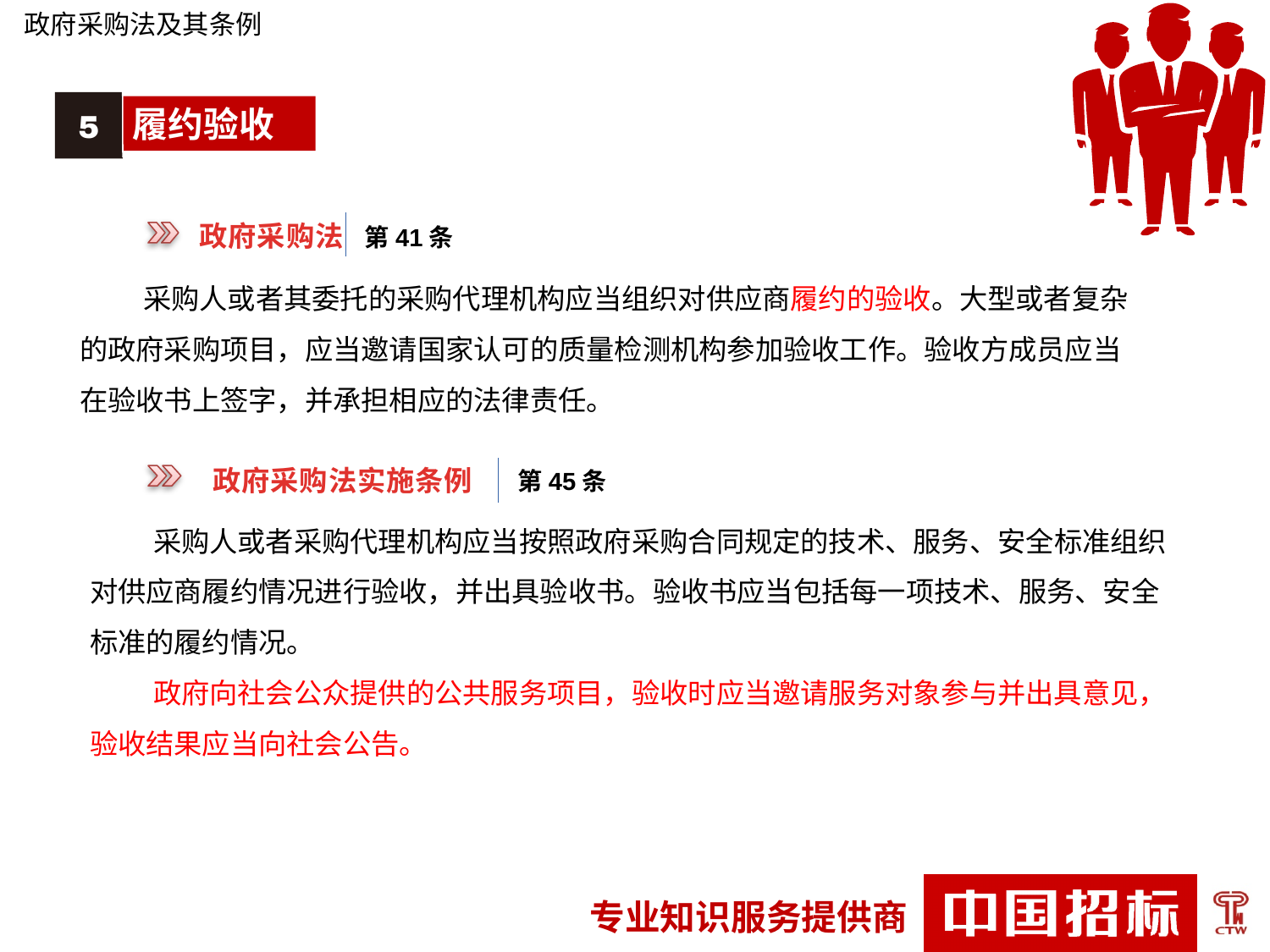

政府采购法及其条例

5
履约验收
 政府采购法
第41条

采购人或者其委托的采购代理机构应当组织对供应商履约的验收。大型或者复杂的政府采购项目，应当邀请国家认可的质量检测机构参加验收工作。验收方成员应当在验收书上签字，并承担相应的法律责任。
政府采购法实施条例
第45条

采购人或者采购代理机构应当按照政府采购合同规定的技术、服务、安全标准组织对供应商履约情况进行验收，并出具验收书。验收书应当包括每一项技术、服务、安全标准的履约情况。
政府向社会公众提供的公共服务项目，验收时应当邀请服务对象参与并出具意见，验收结果应当向社会公告。